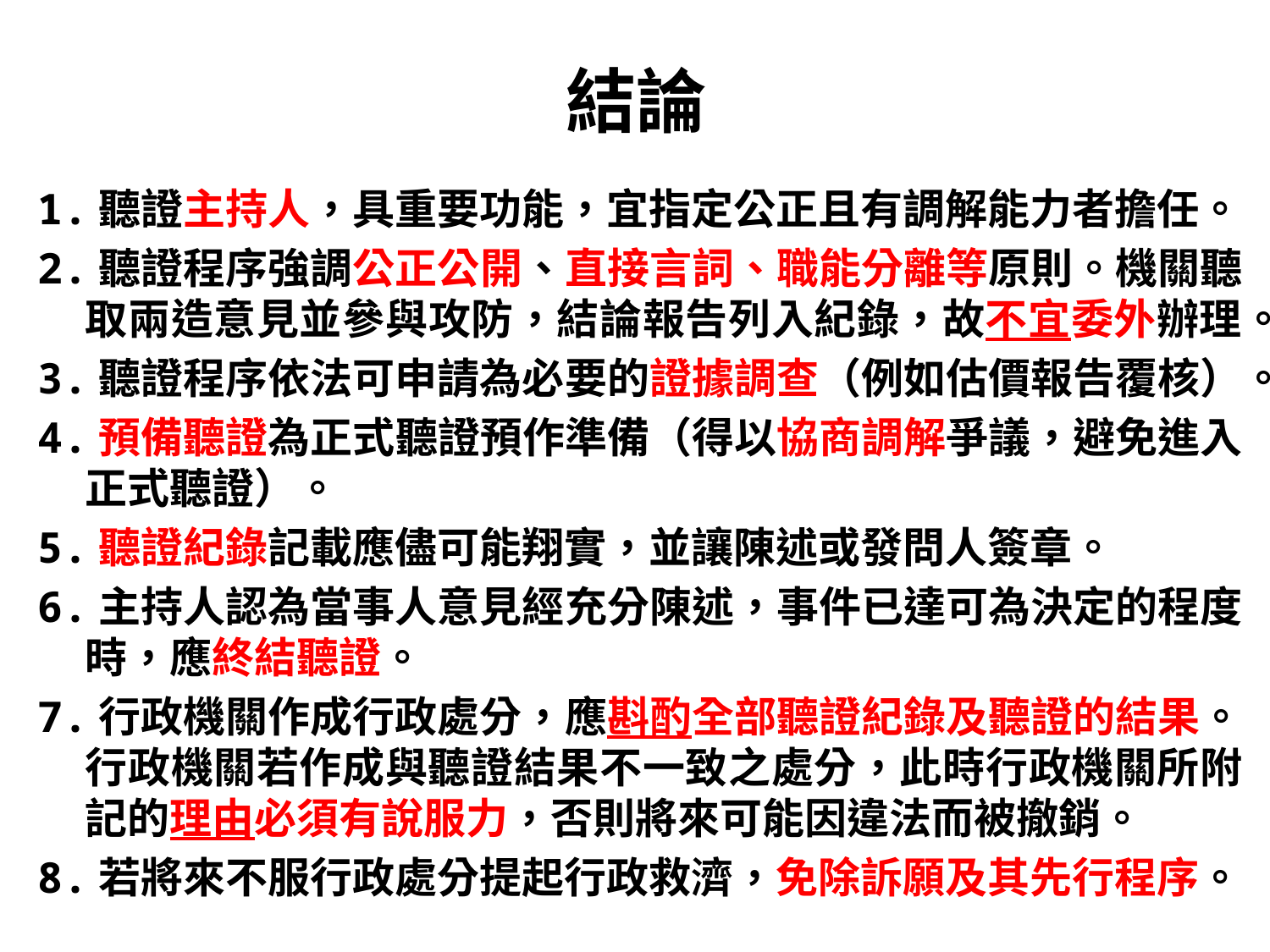

# 結論
1.聽證主持人，具重要功能，宜指定公正且有調解能力者擔任。
2.聽證程序強調公正公開、直接言詞、職能分離等原則。機關聽取兩造意見並參與攻防，結論報告列入紀錄，故不宜委外辦理。
3.聽證程序依法可申請為必要的證據調查（例如估價報告覆核）。
4.預備聽證為正式聽證預作準備（得以協商調解爭議，避免進入正式聽證）。
5.聽證紀錄記載應儘可能翔實，並讓陳述或發問人簽章。
6.主持人認為當事人意見經充分陳述，事件已達可為決定的程度時，應終結聽證。
7.行政機關作成行政處分，應斟酌全部聽證紀錄及聽證的結果。行政機關若作成與聽證結果不一致之處分，此時行政機關所附記的理由必須有說服力，否則將來可能因違法而被撤銷。
8.若將來不服行政處分提起行政救濟，免除訴願及其先行程序。